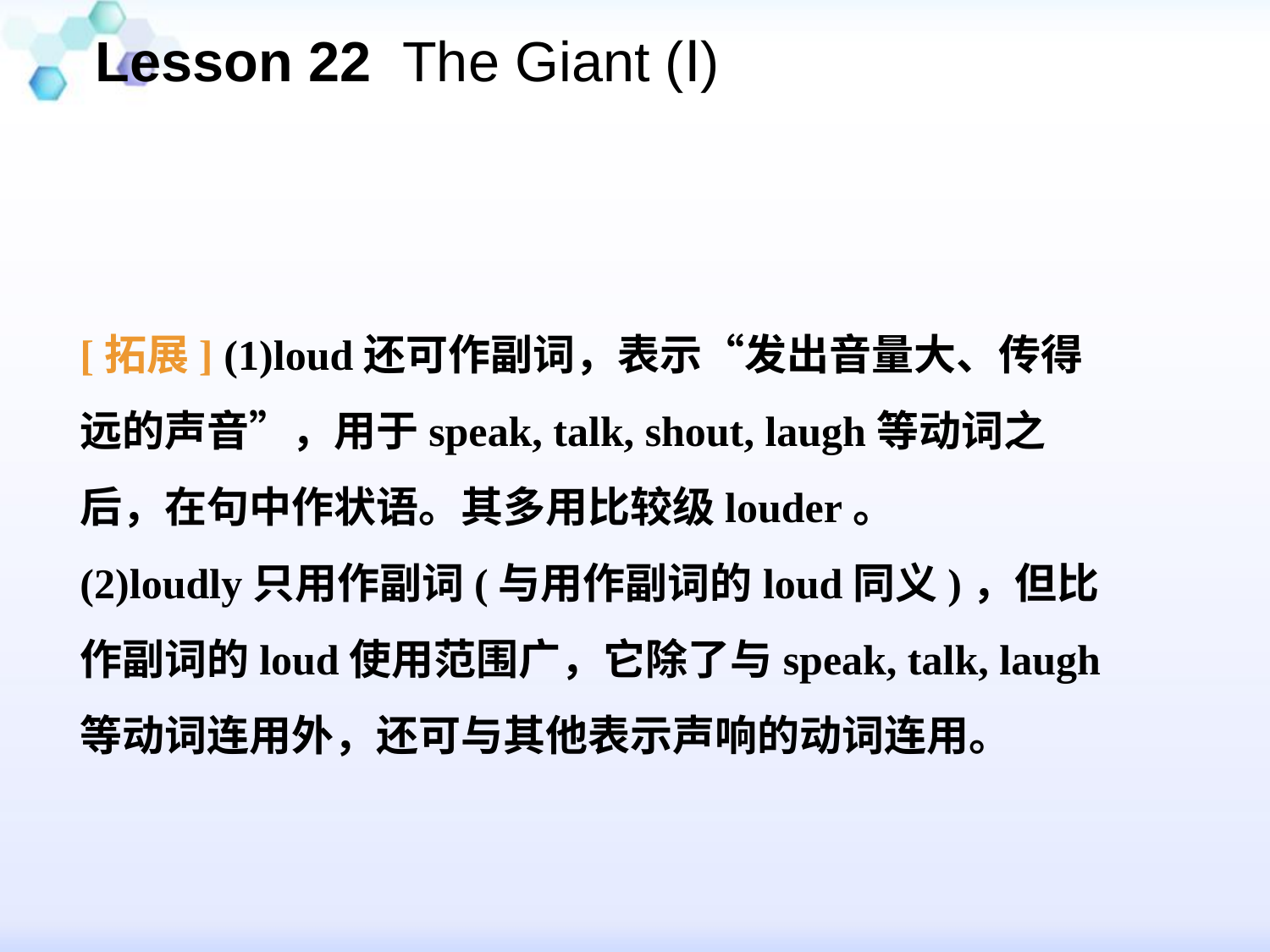

Lesson 22  The Giant (Ⅰ)
#
[拓展] (1)loud还可作副词，表示“发出音量大、传得远的声音”，用于speak, talk, shout, laugh等动词之后，在句中作状语。其多用比较级louder。
(2)loudly只用作副词(与用作副词的loud同义)，但比作副词的loud使用范围广，它除了与speak, talk, laugh等动词连用外，还可与其他表示声响的动词连用。